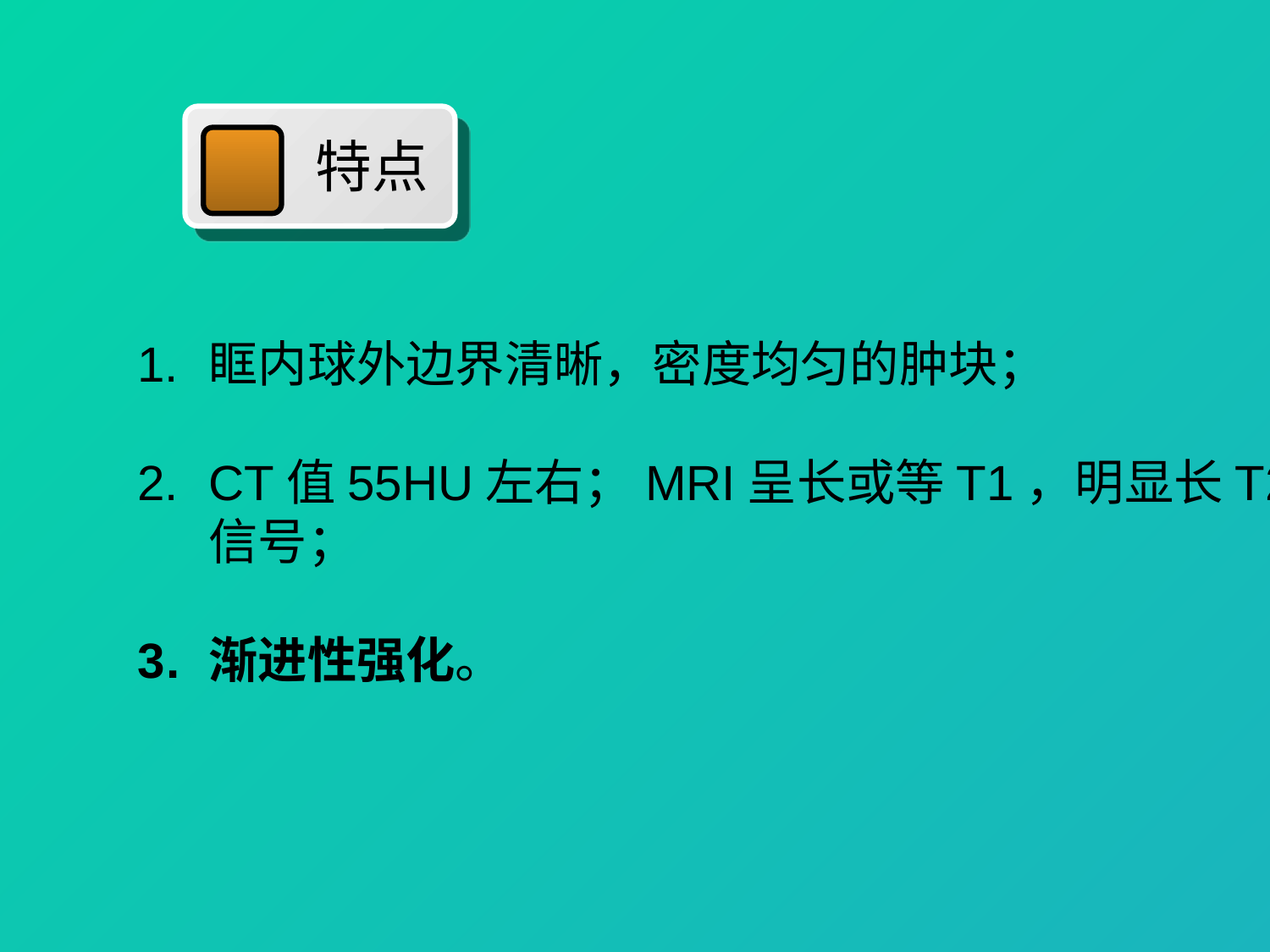

特点

眶内球外边界清晰，密度均匀的肿块；

CT值55HU左右；MRI呈长或等T1，明显长T2信号；

渐进性强化。